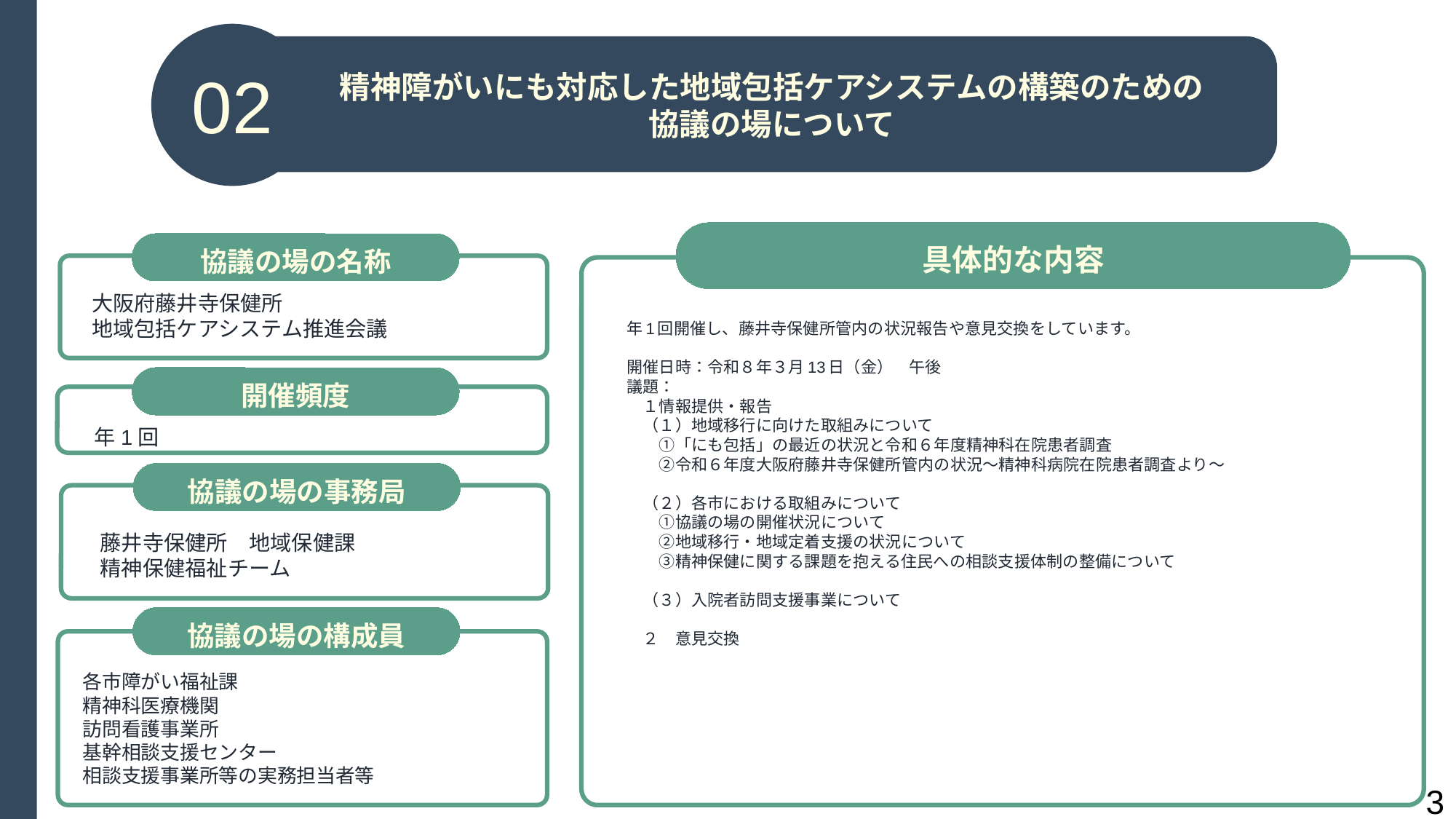

02

精神障がいにも対応した地域包括ケアシステムの構築のための
協議の場について
具体的な内容
協議の場の名称

大阪府藤井寺保健所
地域包括ケアシステム推進会議
年1回開催し、藤井寺保健所管内の状況報告や意見交換をしています。

開催日時：令和８年３月13日（金）　午後
議題：
　１情報提供・報告
　（１）地域移行に向けた取組みについて
　　①「にも包括」の最近の状況と令和６年度精神科在院患者調査
　　②令和６年度大阪府藤井寺保健所管内の状況～精神科病院在院患者調査より～

　（２）各市における取組みについて
　　①協議の場の開催状況について
　　②地域移行・地域定着支援の状況について
　　③精神保健に関する課題を抱える住民への相談支援体制の整備について

　（３）入院者訪問支援事業について

　２　意見交換

開催頻度

年1回
協議の場の事務局

藤井寺保健所　地域保健課
精神保健福祉チーム
協議の場の構成員

各市障がい福祉課
精神科医療機関
訪問看護事業所
基幹相談支援センター
相談支援事業所等の実務担当者等